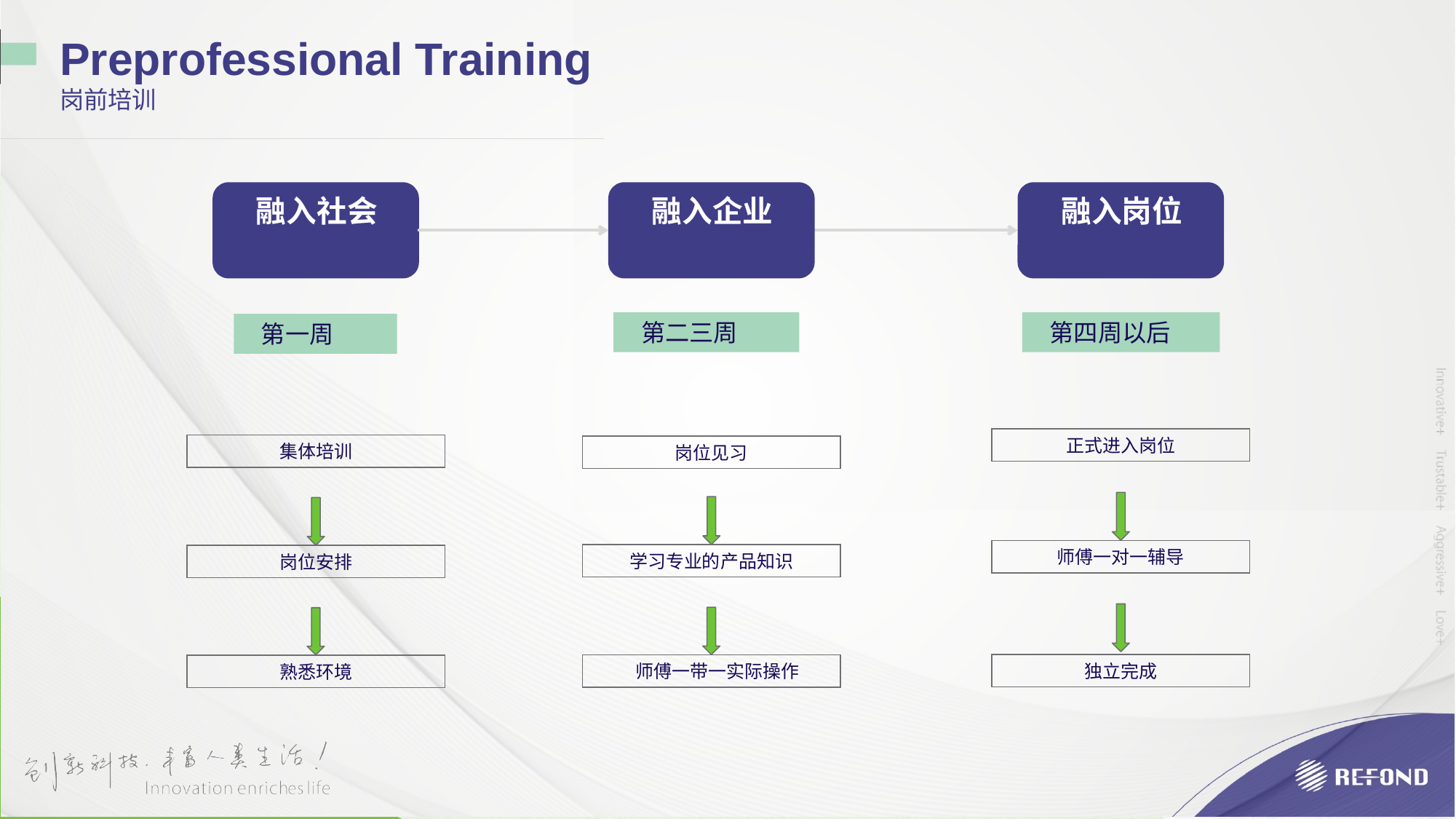

Preprofessional Training
岗前培训
   融入社会
   融入企业
   融入岗位
  第二三周
岗位见习

学习专业的产品知识

  师傅一带一实际操作
  第四周以后
正式进入岗位

师傅一对一辅导

独立完成
  第一周
集体培训

岗位安排

熟悉环境